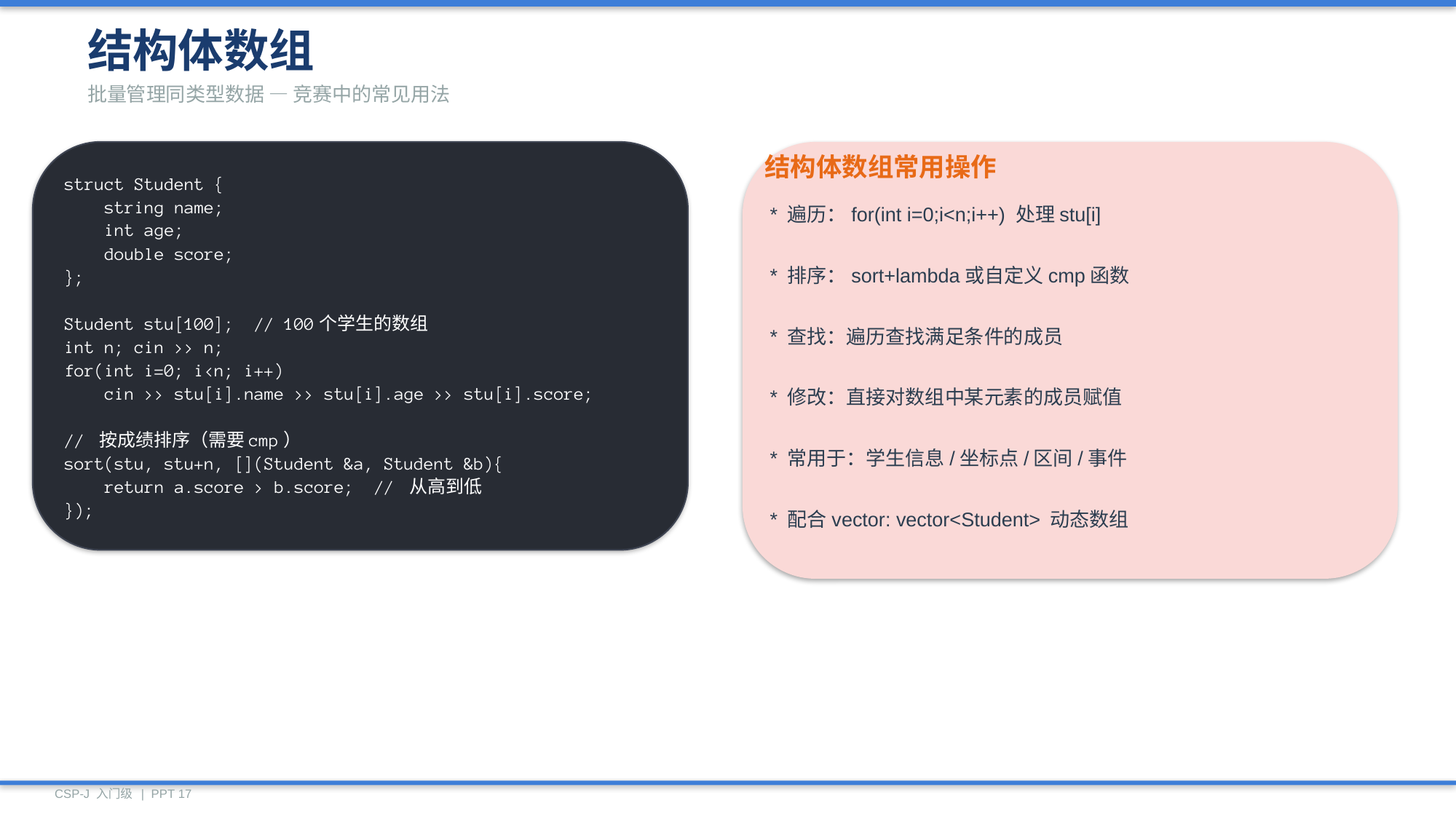

结构体数组
批量管理同类型数据 — 竞赛中的常见用法
struct Student {
    string name;
    int age;
    double score;
};

Student stu[100];  // 100个学生的数组
int n; cin >> n;
for(int i=0; i<n; i++)
    cin >> stu[i].name >> stu[i].age >> stu[i].score;

// 按成绩排序（需要cmp）
sort(stu, stu+n, [](Student &a, Student &b){
    return a.score > b.score;  // 从高到低
});

结构体数组常用操作
* 遍历：for(int i=0;i<n;i++) 处理stu[i]
* 排序：sort+lambda或自定义cmp函数
* 查找：遍历查找满足条件的成员
* 修改：直接对数组中某元素的成员赋值
* 常用于：学生信息/坐标点/区间/事件
* 配合vector: vector<Student> 动态数组

CSP-J 入门级  |  PPT 17